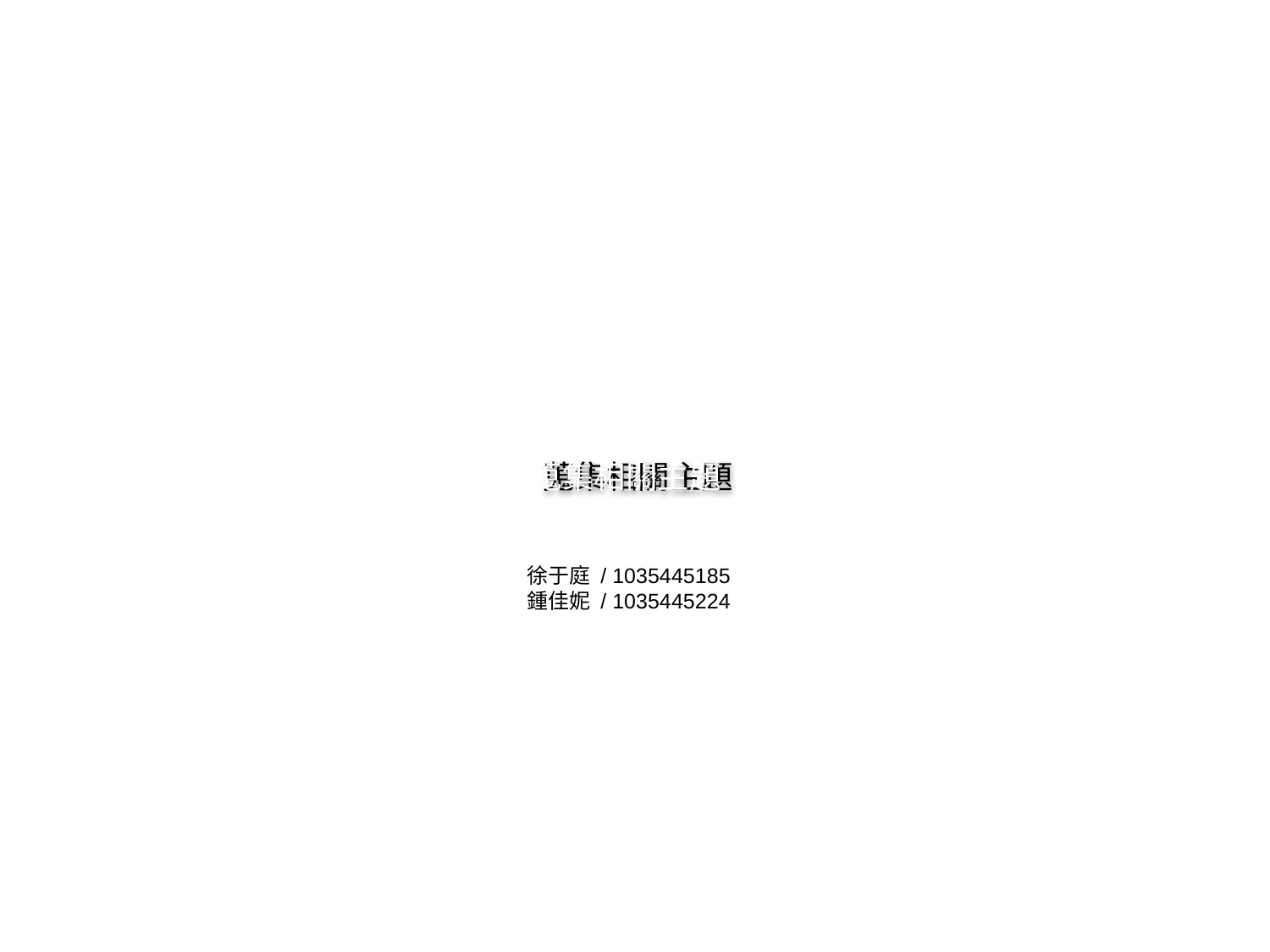

蒐集相關主題
蒐集相關主題
徐于庭 / 1035445185
鍾佳妮 / 1035445224